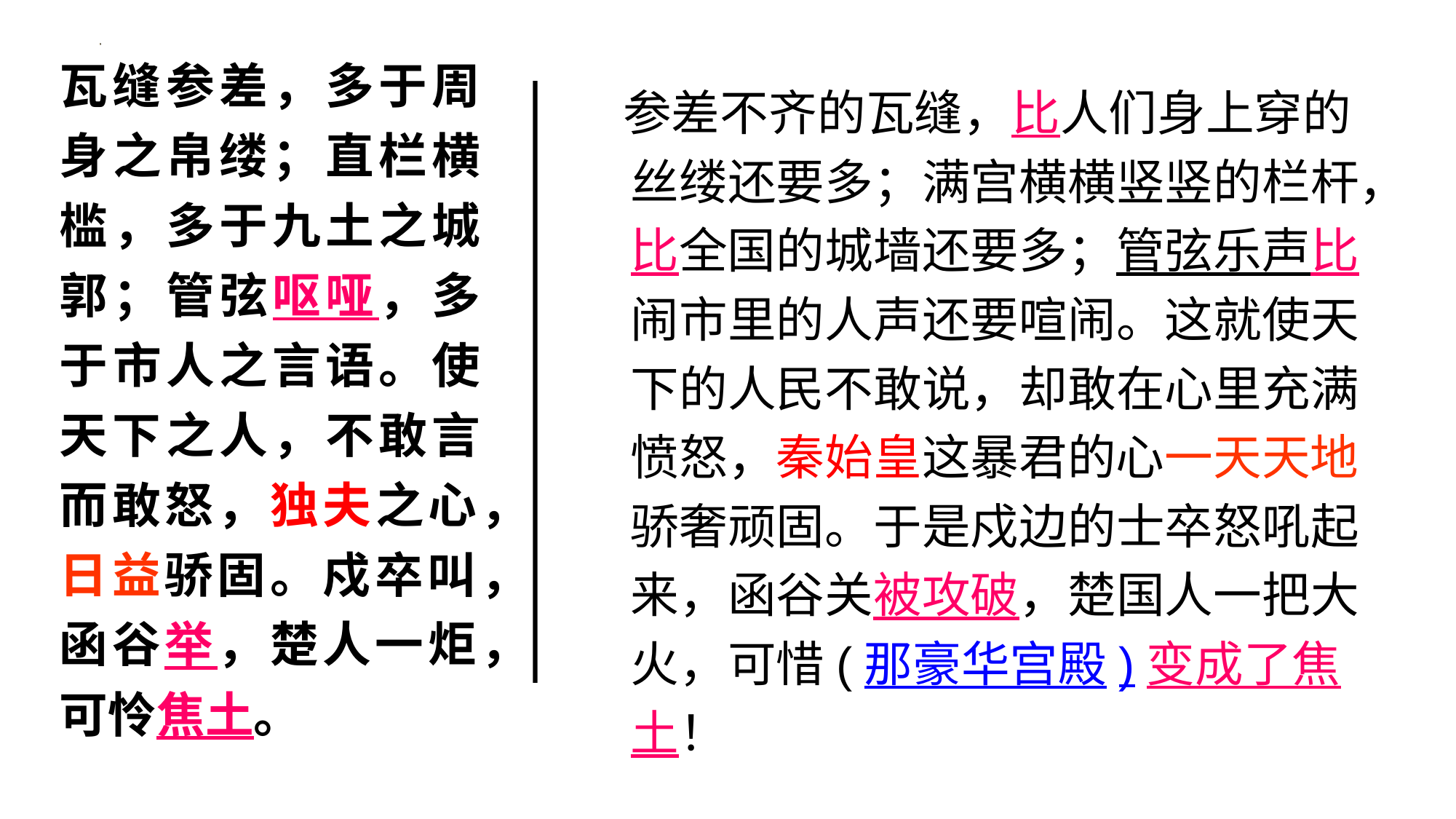

瓦缝参差，多于周身之帛缕；直栏横槛，多于九土之城郭；管弦呕哑，多于市人之言语。使天下之人，不敢言而敢怒，独夫之心，日益骄固。戍卒叫，函谷举，楚人一炬，可怜焦土。
  参差不齐的瓦缝，比人们身上穿的丝缕还要多；满宫横横竖竖的栏杆，比全国的城墙还要多；管弦乐声比闹市里的人声还要喧闹。这就使天下的人民不敢说，却敢在心里充满愤怒，秦始皇这暴君的心一天天地骄奢顽固。于是戍边的士卒怒吼起来，函谷关被攻破，楚国人一把大火，可惜(那豪华宫殿)变成了焦土！